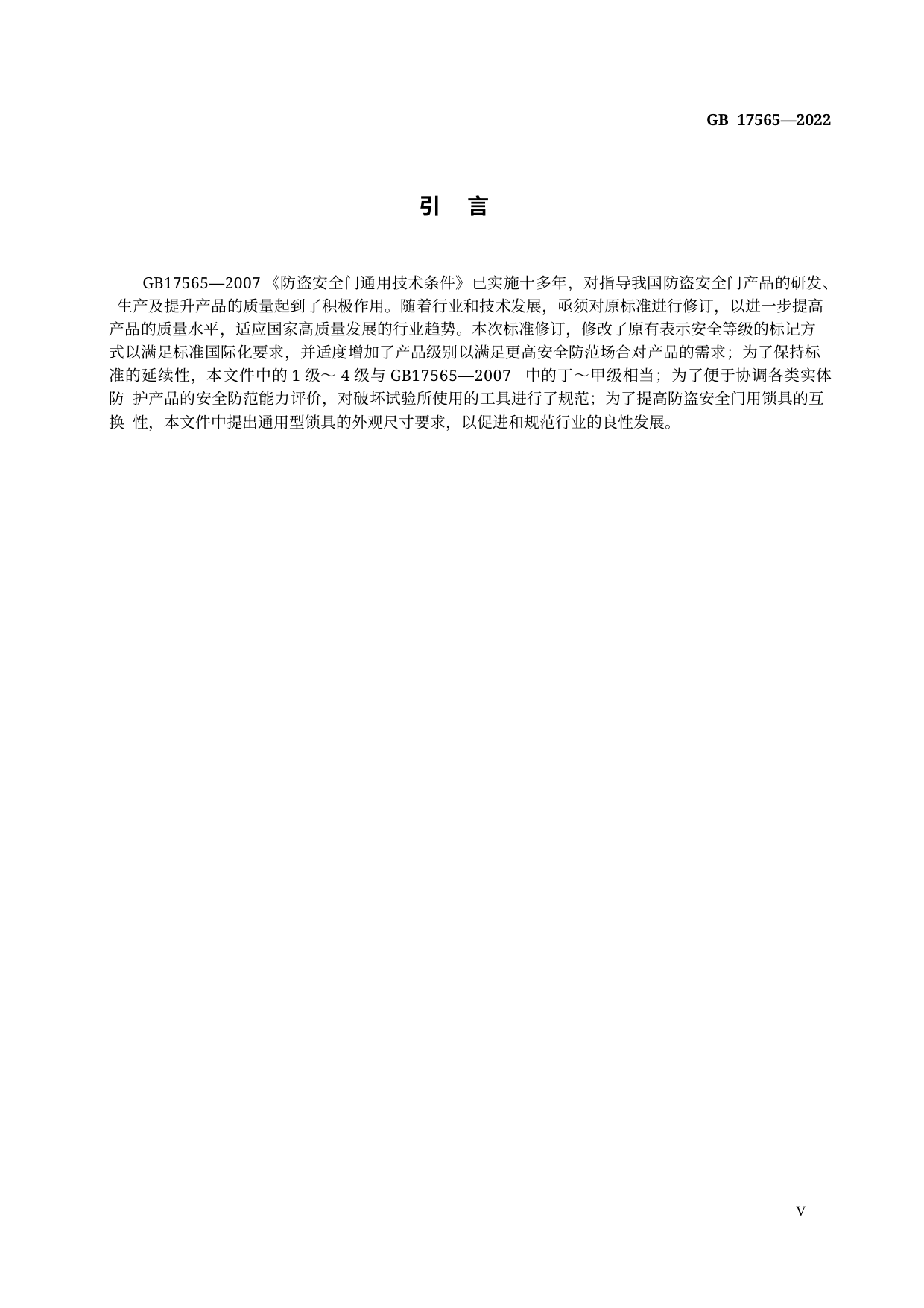

GB  17565—2022

引    言

GB17565—2007《防盗安全门通用技术条件》已实施十多年，对指导我国防盗安全门产品的研发、  生产及提升产品的质量起到了积极作用。随着行业和技术发展，亟须对原标准进行修订，以进一步提高  产品的质量水平，适应国家高质量发展的行业趋势。本次标准修订，修改了原有表示安全等级的标记方  式以满足标准国际化要求，并适度增加了产品级别以满足更高安全防范场合对产品的需求；为了保持标  准的延续性，本文件中的1级～4级与GB17565—2007  中的丁～甲级相当；为了便于协调各类实体防  护产品的安全防范能力评价，对破坏试验所使用的工具进行了规范；为了提高防盗安全门用锁具的互换  性，本文件中提出通用型锁具的外观尺寸要求，以促进和规范行业的良性发展。

V